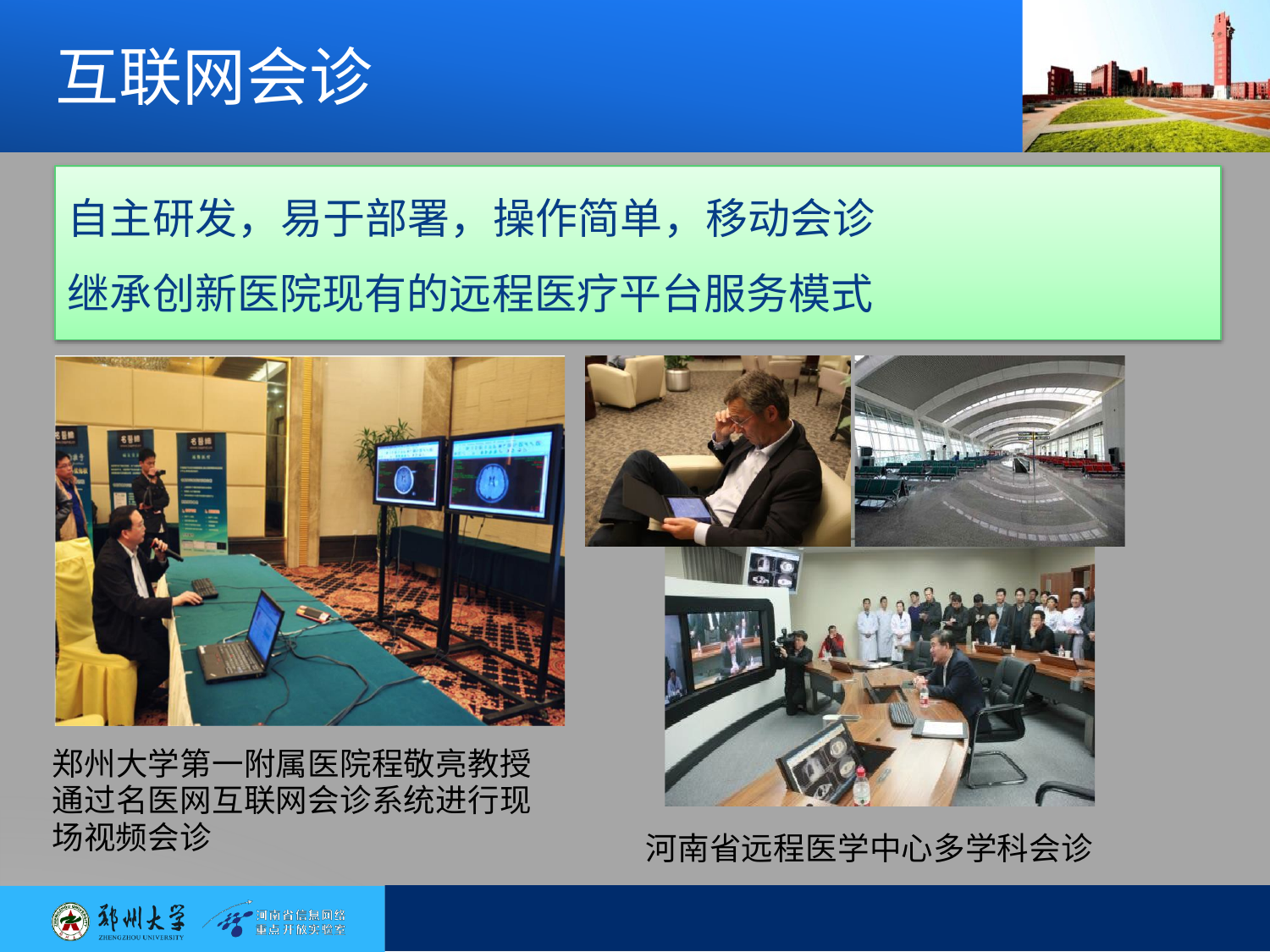

# 互联网会诊

自主研发，易于部署，操作简单，移动会诊

继承创新医院现有的远程医疗平台服务模式

郑州大学第一附属医院程敬亮教授 通过名医网互联网会诊系统进行现 场视频会诊
河南省远程医学中心多学科会诊